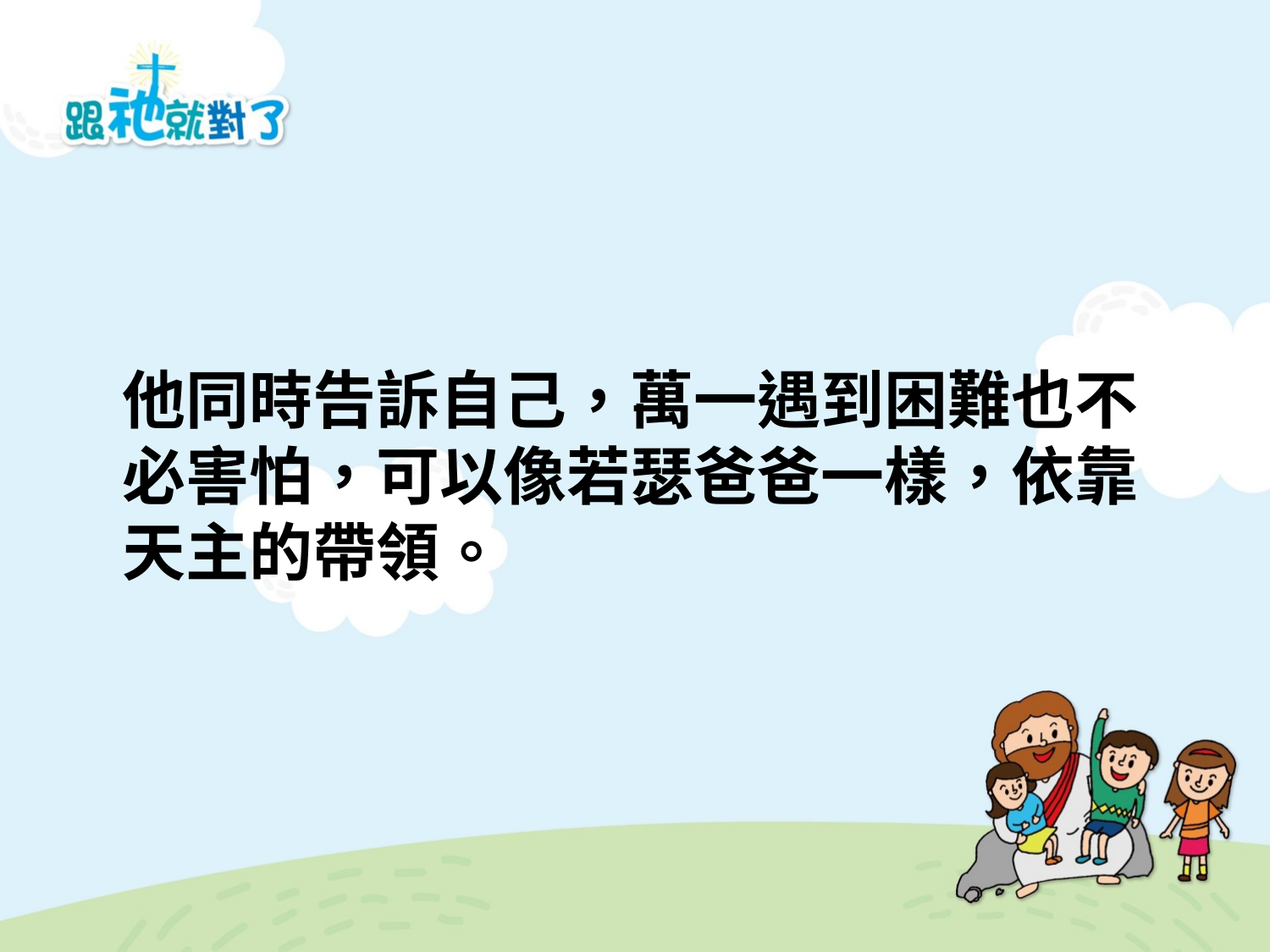

他同時告訴自己，萬一遇到困難也不必害怕，可以像若瑟爸爸一樣，依靠天主的帶領。